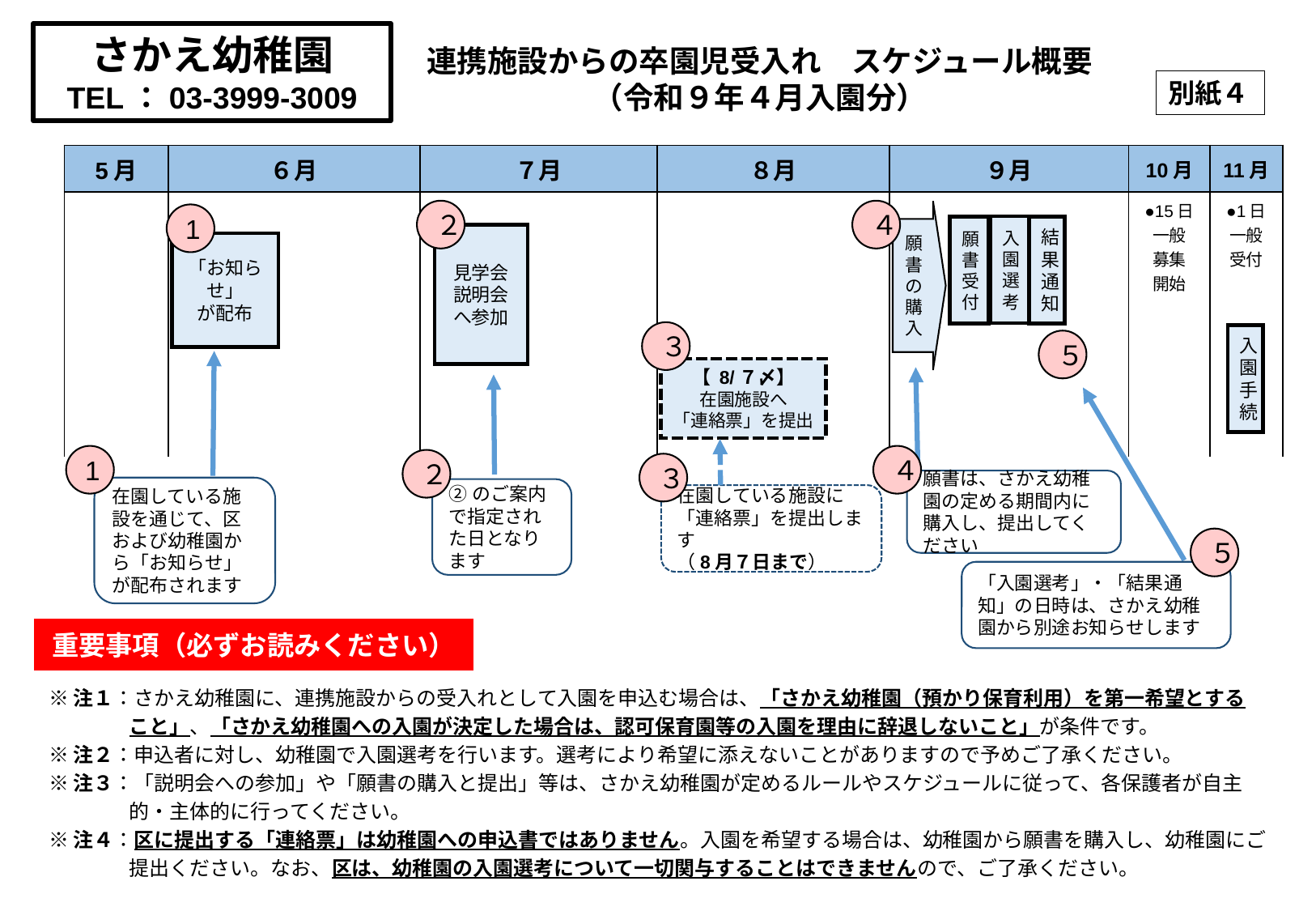

さかえ幼稚園
TEL：03-3999-3009
連携施設からの卒園児受入れ　スケジュール概要
（令和９年４月入園分）
別紙４
|  |  | 5月 | ６月 | ７月 | ８月 | ９月 | 10月 | 11月 |
| --- | --- | --- | --- | --- | --- | --- | --- | --- |
|  |  |  |  |  |  |  | ●15日 一般 募集 開始 | ●1日 一般 受付 |
|  |  |  |  |  |  |  |  |  |
２
４
願書の
購入
1
入園選考
願書受付
結果通知
見学会
説明会へ参加
「お知らせ」
が配布
３
入園手続
５
【 8/７〆】
在園施設へ
「連絡票」を提出
1
４
２
３
願書は、さかえ幼稚園の定める期間内に購入し、提出してください
在園している施設を通じて、区および幼稚園から「お知らせ」が配布されます
②のご案内で指定された日となります
在園している施設に
「連絡票」を提出します
（8月７日まで）
５
「入園選考」・「結果通知」の日時は、さかえ幼稚園から別途お知らせします
重要事項（必ずお読みください）
※注１：さかえ幼稚園に、連携施設からの受入れとして入園を申込む場合は、「さかえ幼稚園（預かり保育利用）を第一希望とする
　　　　こと」、「さかえ幼稚園への入園が決定した場合は、認可保育園等の入園を理由に辞退しないこと」が条件です。
※注２：申込者に対し、幼稚園で入園選考を行います。選考により希望に添えないことがありますので予めご了承ください。
※注３：「説明会への参加」や「願書の購入と提出」等は、さかえ幼稚園が定めるルールやスケジュールに従って、各保護者が自主
　　　　的・主体的に行ってください。
※注４：区に提出する「連絡票」は幼稚園への申込書ではありません。入園を希望する場合は、幼稚園から願書を購入し、幼稚園にご
　　　　提出ください。なお、区は、幼稚園の入園選考について一切関与することはできませんので、ご了承ください。